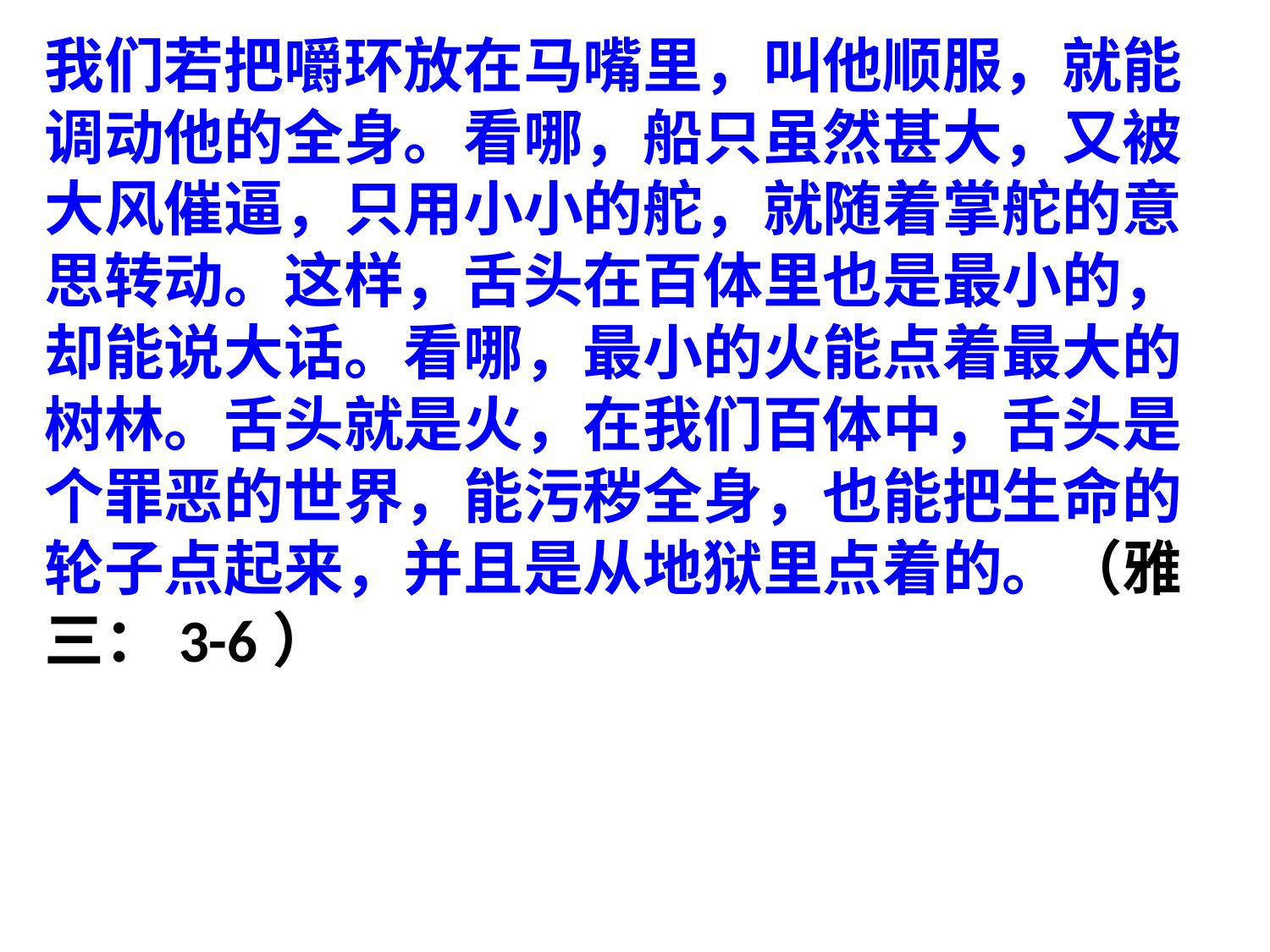

我们若把嚼环放在马嘴里，叫他顺服，就能调动他的全身。看哪，船只虽然甚大，又被大风催逼，只用小小的舵，就随着掌舵的意思转动。这样，舌头在百体里也是最小的，却能说大话。看哪，最小的火能点着最大的树林。舌头就是火，在我们百体中，舌头是个罪恶的世界，能污秽全身，也能把生命的轮子点起来，并且是从地狱里点着的。（雅三：3-6）